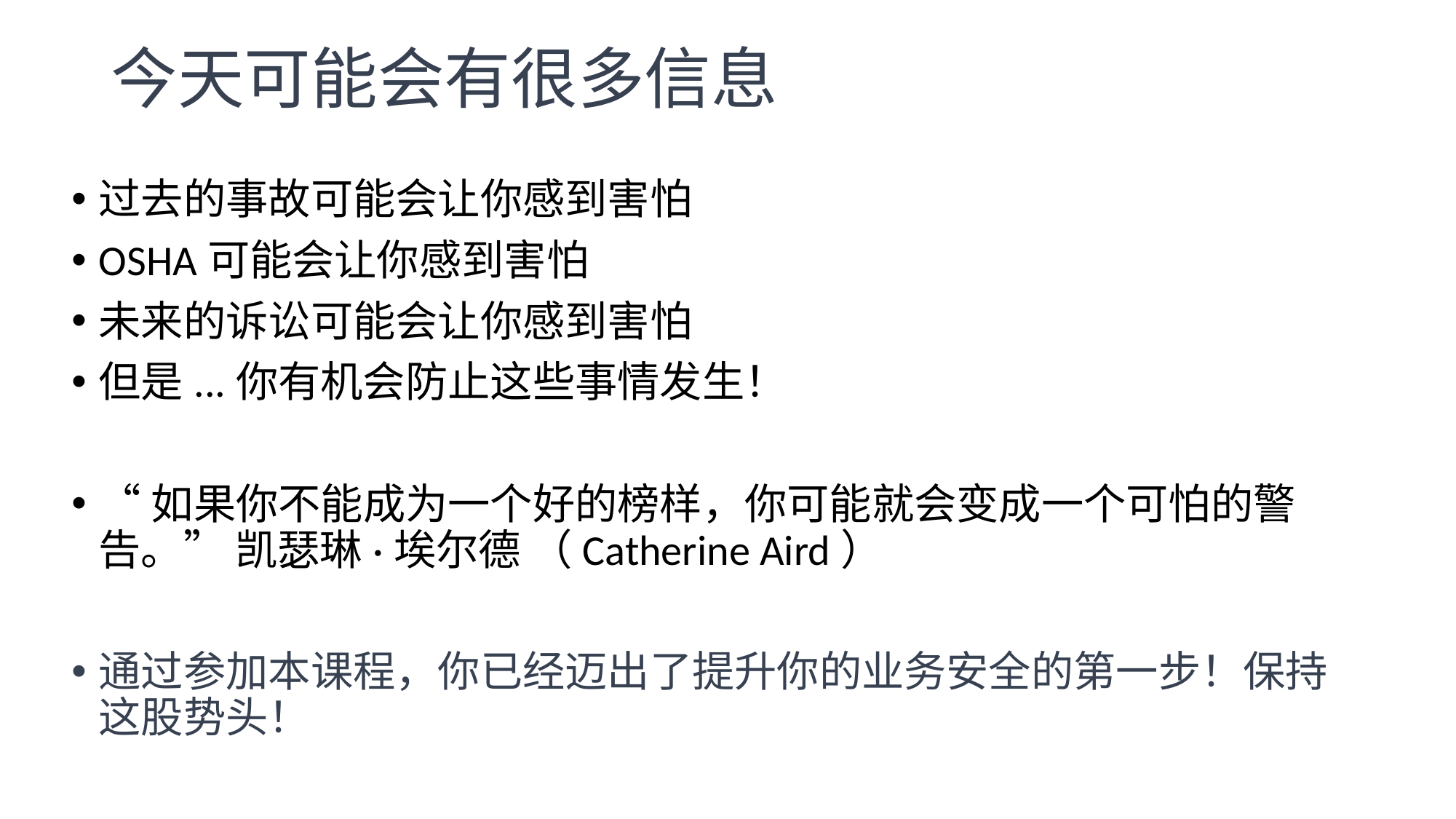

# 今天可能会有很多信息
过去的事故可能会让你感到害怕
OSHA可能会让你感到害怕
未来的诉讼可能会让你感到害怕
但是...你有机会防止这些事情发生！

“如果你不能成为一个好的榜样，你可能就会变成一个可怕的警告。” 凯瑟琳·埃尔德 （Catherine Aird）

通过参加本课程，你已经迈出了提升你的业务安全的第一步！保持这股势头！